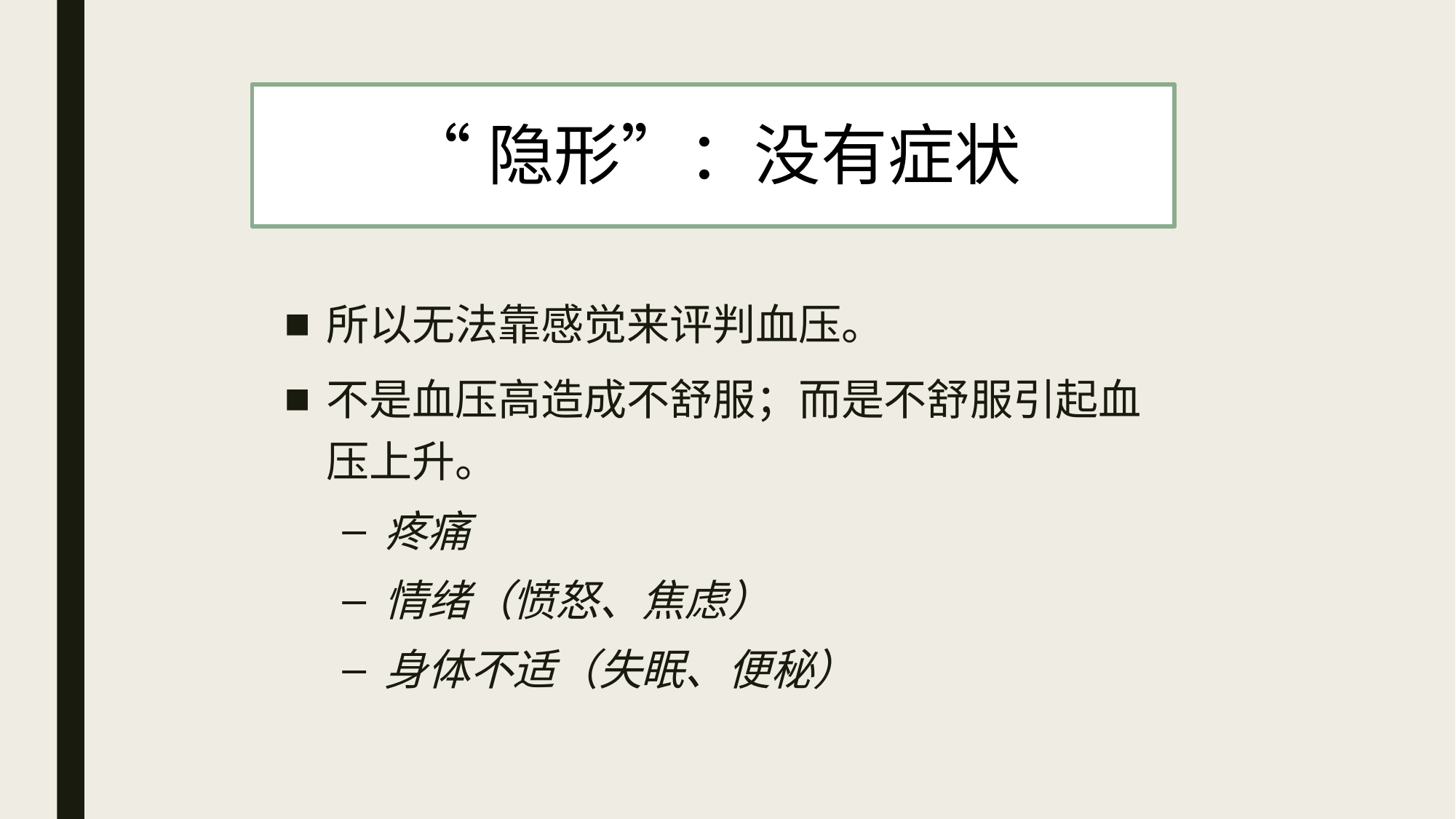

# “隐形”：没有症状
所以无法靠感觉来评判血压。
不是血压高造成不舒服；而是不舒服引起血压上升。
疼痛
情绪（愤怒、焦虑）
身体不适（失眠、便秘）